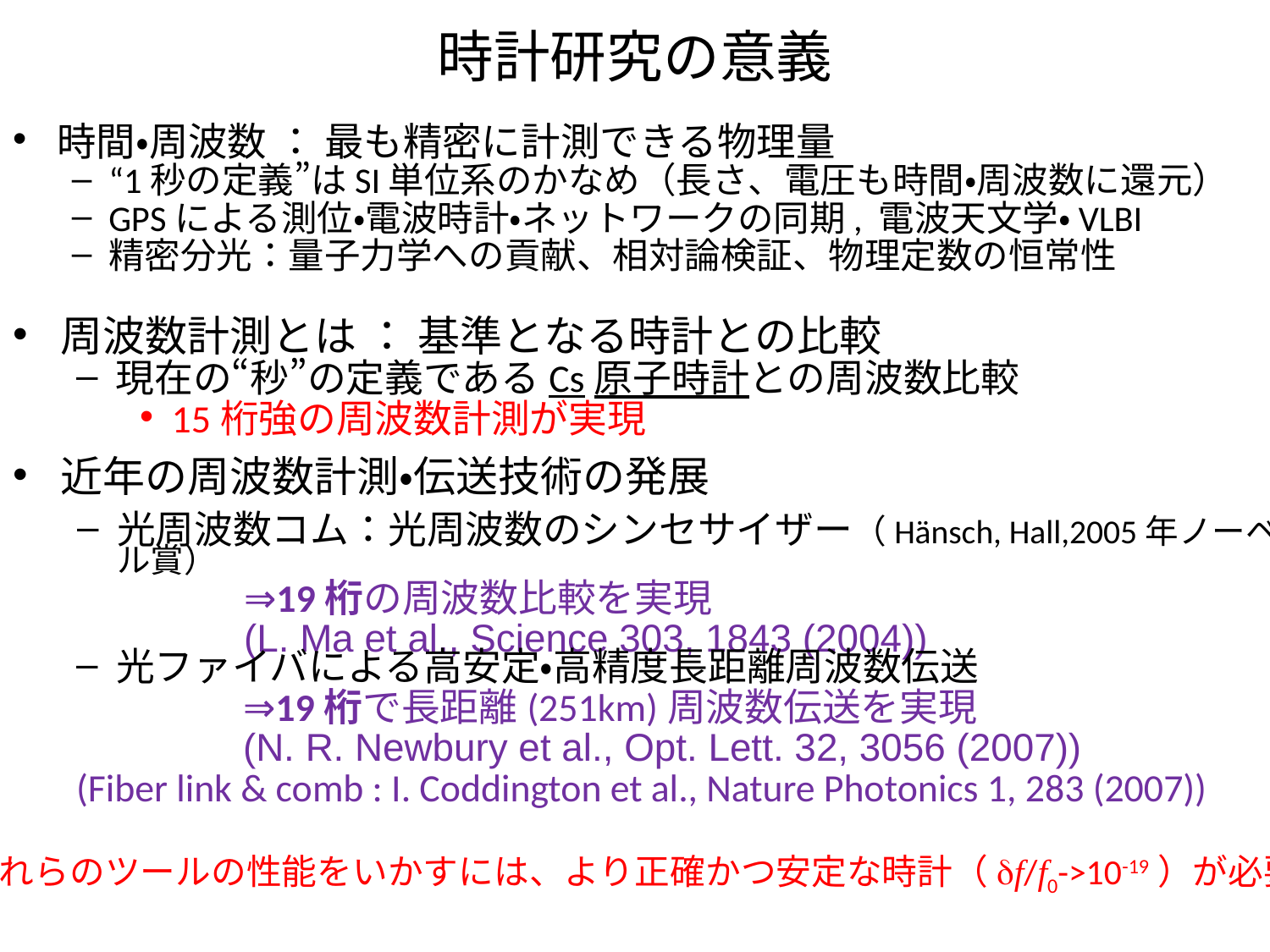

時計研究の意義
時間・周波数 ： 最も精密に計測できる物理量
“1秒の定義”はSI単位系のかなめ（長さ、電圧も時間・周波数に還元）
GPSによる測位・電波時計・ネットワークの同期, 電波天文学・VLBI
精密分光：量子力学への貢献、相対論検証、物理定数の恒常性
周波数計測とは ： 基準となる時計との比較
現在の“秒”の定義であるCs原子時計との周波数比較
15桁強の周波数計測が実現
近年の周波数計測・伝送技術の発展
光周波数コム：光周波数のシンセサイザー（Hänsch, Hall,2005年ノーベル賞）
		⇒19桁の周波数比較を実現
		(L. Ma et al., Science 303, 1843 (2004))
光ファイバによる高安定・高精度長距離周波数伝送
		⇒19桁で長距離(251km)周波数伝送を実現
		(N. R. Newbury et al., Opt. Lett. 32, 3056 (2007))
(Fiber link & comb : I. Coddington et al., Nature Photonics 1, 283 (2007))
これらのツールの性能をいかすには、より正確かつ安定な時計（δf/f0->10-19）が必要